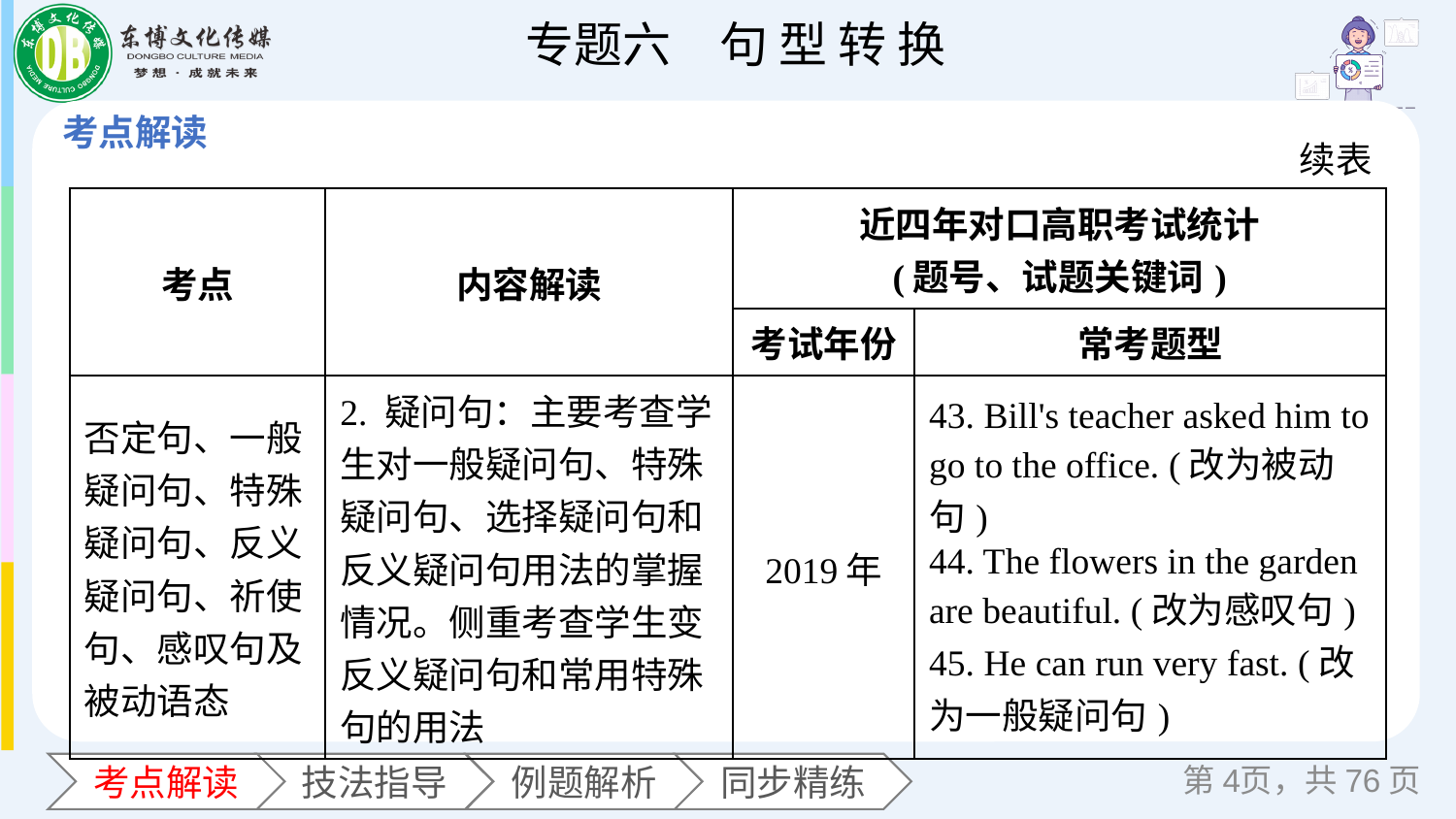

续表
| 考点 | 内容解读 | 近四年对口高职考试统计 (题号、试题关键词) |  |
| --- | --- | --- | --- |
|  |  | 考试年份 | 常考题型 |
| 否定句、一般疑问句、特殊疑问句、反义疑问句、祈使句、感叹句及被动语态 | 2. 疑问句：主要考查学生对一般疑问句、特殊疑问句、选择疑问句和反义疑问句用法的掌握情况。侧重考查学生变反义疑问句和常用特殊句的用法 | 2019年 | 43. Bill's teacher asked him to go to the office. (改为被动句) 44. The flowers in the garden are beautiful. (改为感叹句) 45. He can run very fast. (改为一般疑问句) |
第4页，共76页